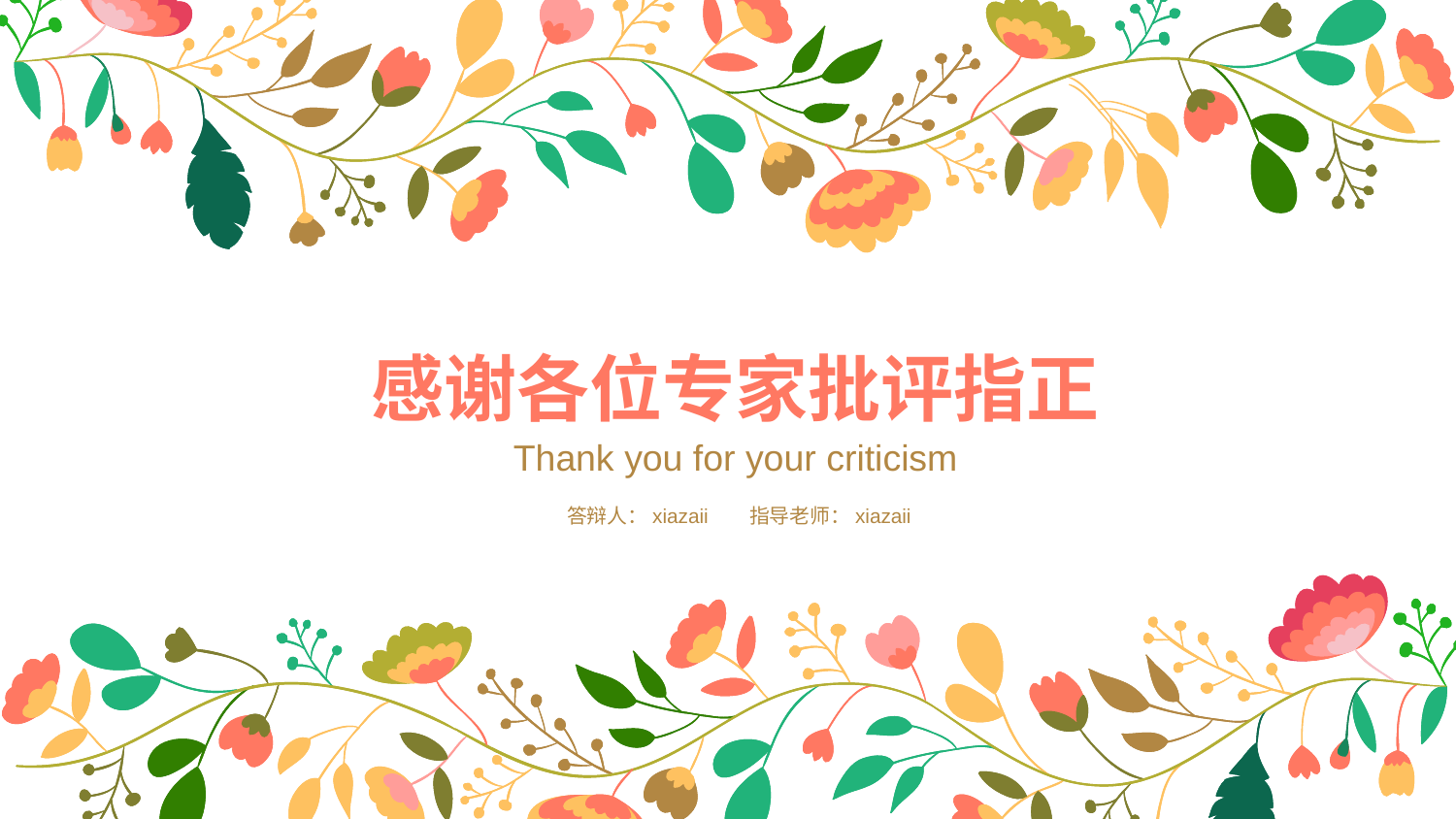

感谢各位专家批评指正
Thank you for your criticism
答辩人：xiazaii
指导老师：xiazaii